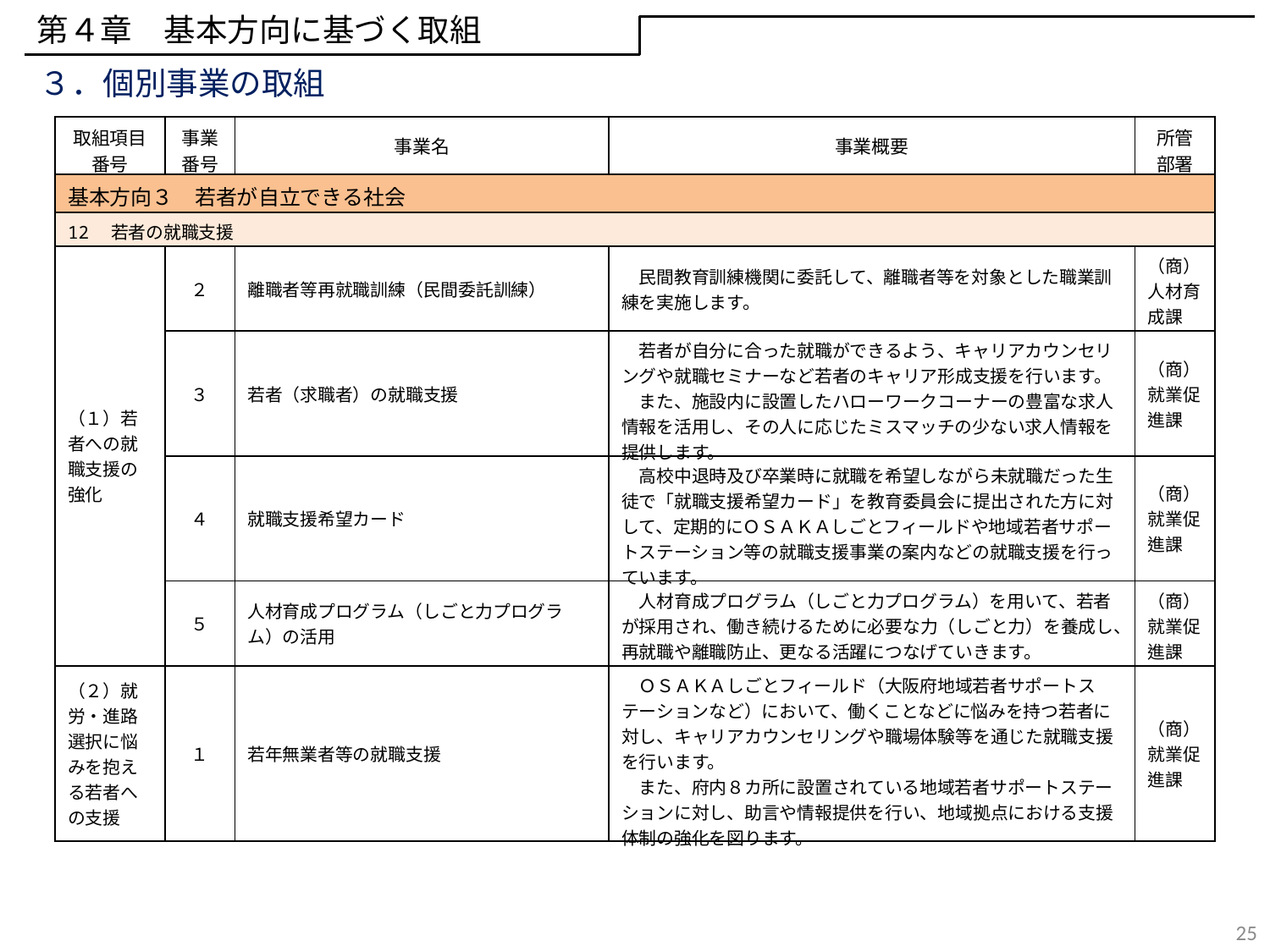

第４章　基本方向に基づく取組
３．個別事業の取組
| 取組項目 番号 | 事業 番号 | 事業名 | 事業概要 | 所管 部署 |
| --- | --- | --- | --- | --- |
| 基本方向３　若者が自立できる社会 |  |  |  |  |
| 12　若者の就職支援 |  |  |  |  |
| （１）若者への就職支援の強化 | ２ | 離職者等再就職訓練（民間委託訓練） | 民間教育訓練機関に委託して、離職者等を対象とした職業訓練を実施します。 | （商）人材育成課 |
|  | ３ | 若者（求職者）の就職支援 | 若者が自分に合った就職ができるよう、キャリアカウンセリングや就職セミナーなど若者のキャリア形成支援を行います。 　また、施設内に設置したハローワークコーナーの豊富な求人情報を活用し、その人に応じたミスマッチの少ない求人情報を提供します。 | （商）就業促進課 |
|  | ４ | 就職支援希望カード | 高校中退時及び卒業時に就職を希望しながら未就職だった生徒で「就職支援希望カード」を教育委員会に提出された方に対して、定期的にＯＳＡＫＡしごとフィールドや地域若者サポートステーション等の就職支援事業の案内などの就職支援を行っています。 | （商）就業促進課 |
|  | ５ | 人材育成プログラム（しごと力プログラム）の活用 | 人材育成プログラム（しごと力プログラム）を用いて、若者が採用され、働き続けるために必要な力（しごと力）を養成し、再就職や離職防止、更なる活躍につなげていきます。 | （商）就業促進課 |
| （２）就労・進路選択に悩みを抱える若者への支援 | １ | 若年無業者等の就職支援 | ＯＳＡＫＡしごとフィールド（大阪府地域若者サポートステーションなど）において、働くことなどに悩みを持つ若者に対し、キャリアカウンセリングや職場体験等を通じた就職支援を行います。 　また、府内８カ所に設置されている地域若者サポートステーションに対し、助言や情報提供を行い、地域拠点における支援体制の強化を図ります。 | （商）就業促進課 |
25